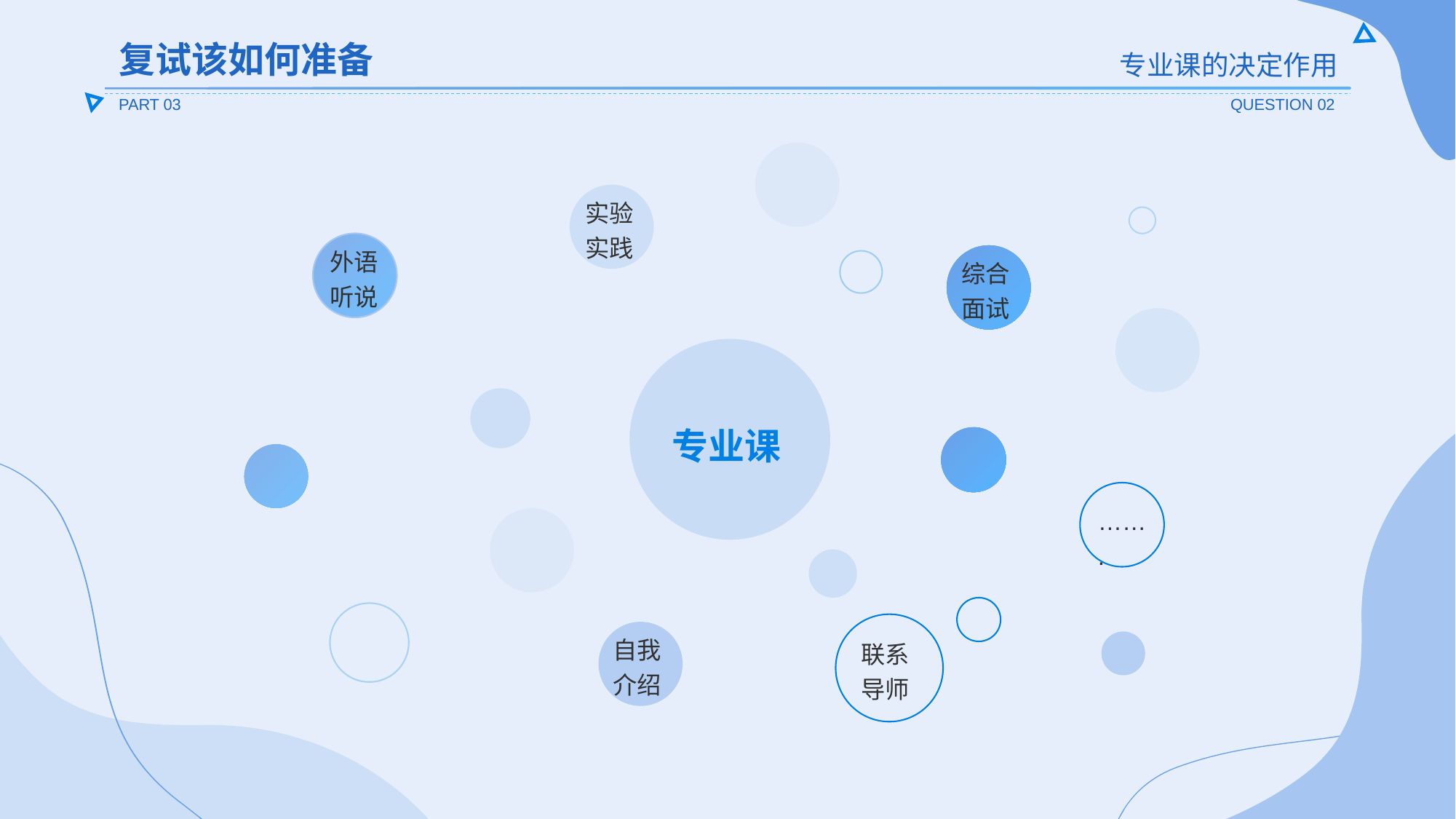

复试该如何准备
专业课的决定作用
PART 03
QUESTION 02

实验
实践

外语
听说

综合
面试

专业课

…….

联系
导师

自我
介绍